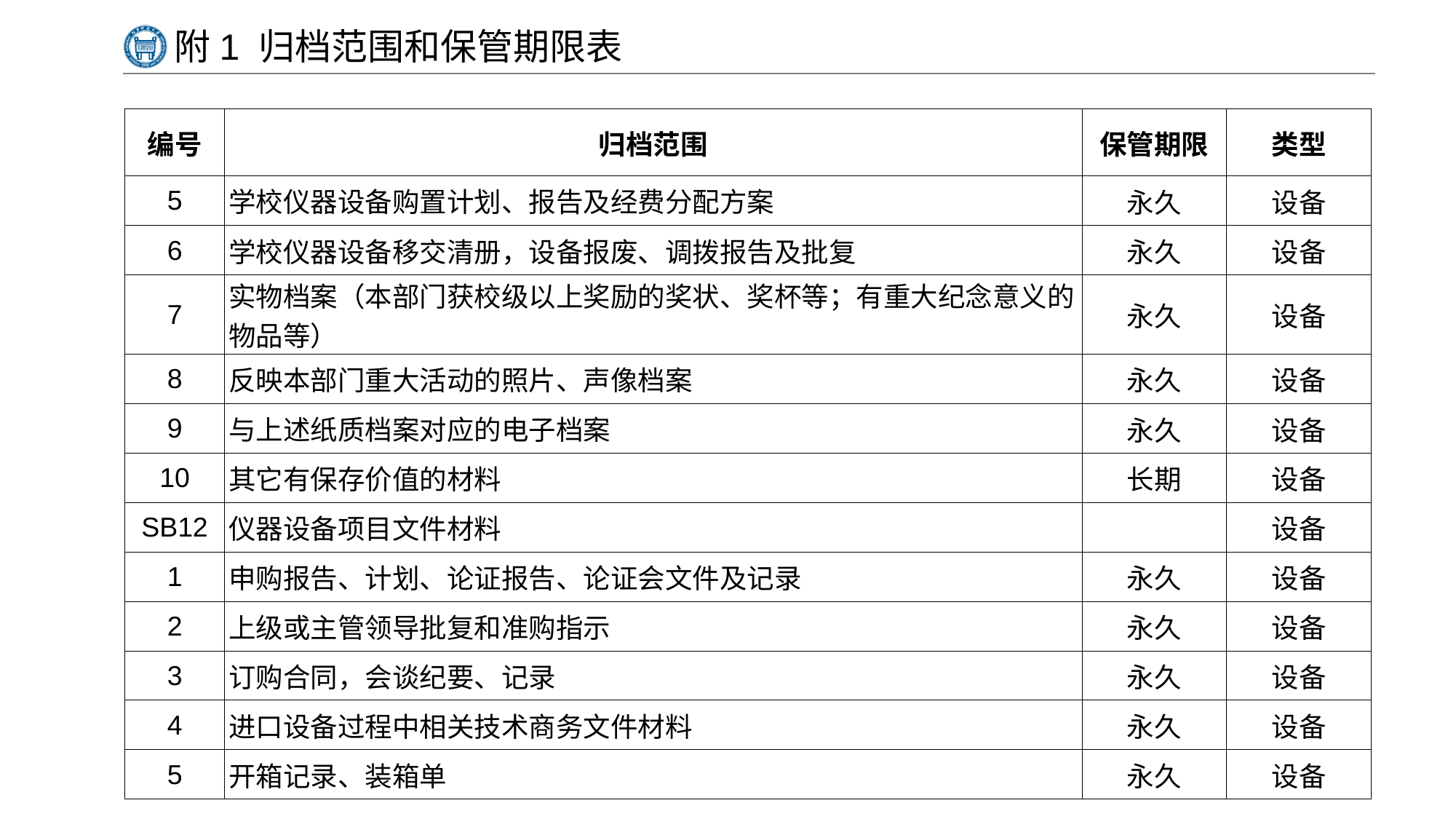

# 附1 归档范围和保管期限表
| 编号 | 归档范围 | 保管期限 | 类型 |
| --- | --- | --- | --- |
| 5 | 学校仪器设备购置计划、报告及经费分配方案 | 永久 | 设备 |
| 6 | 学校仪器设备移交清册，设备报废、调拨报告及批复 | 永久 | 设备 |
| 7 | 实物档案（本部门获校级以上奖励的奖状、奖杯等；有重大纪念意义的物品等） | 永久 | 设备 |
| 8 | 反映本部门重大活动的照片、声像档案 | 永久 | 设备 |
| 9 | 与上述纸质档案对应的电子档案 | 永久 | 设备 |
| 10 | 其它有保存价值的材料 | 长期 | 设备 |
| SB12 | 仪器设备项目文件材料 |  | 设备 |
| 1 | 申购报告、计划、论证报告、论证会文件及记录 | 永久 | 设备 |
| 2 | 上级或主管领导批复和准购指示 | 永久 | 设备 |
| 3 | 订购合同，会谈纪要、记录 | 永久 | 设备 |
| 4 | 进口设备过程中相关技术商务文件材料 | 永久 | 设备 |
| 5 | 开箱记录、装箱单 | 永久 | 设备 |